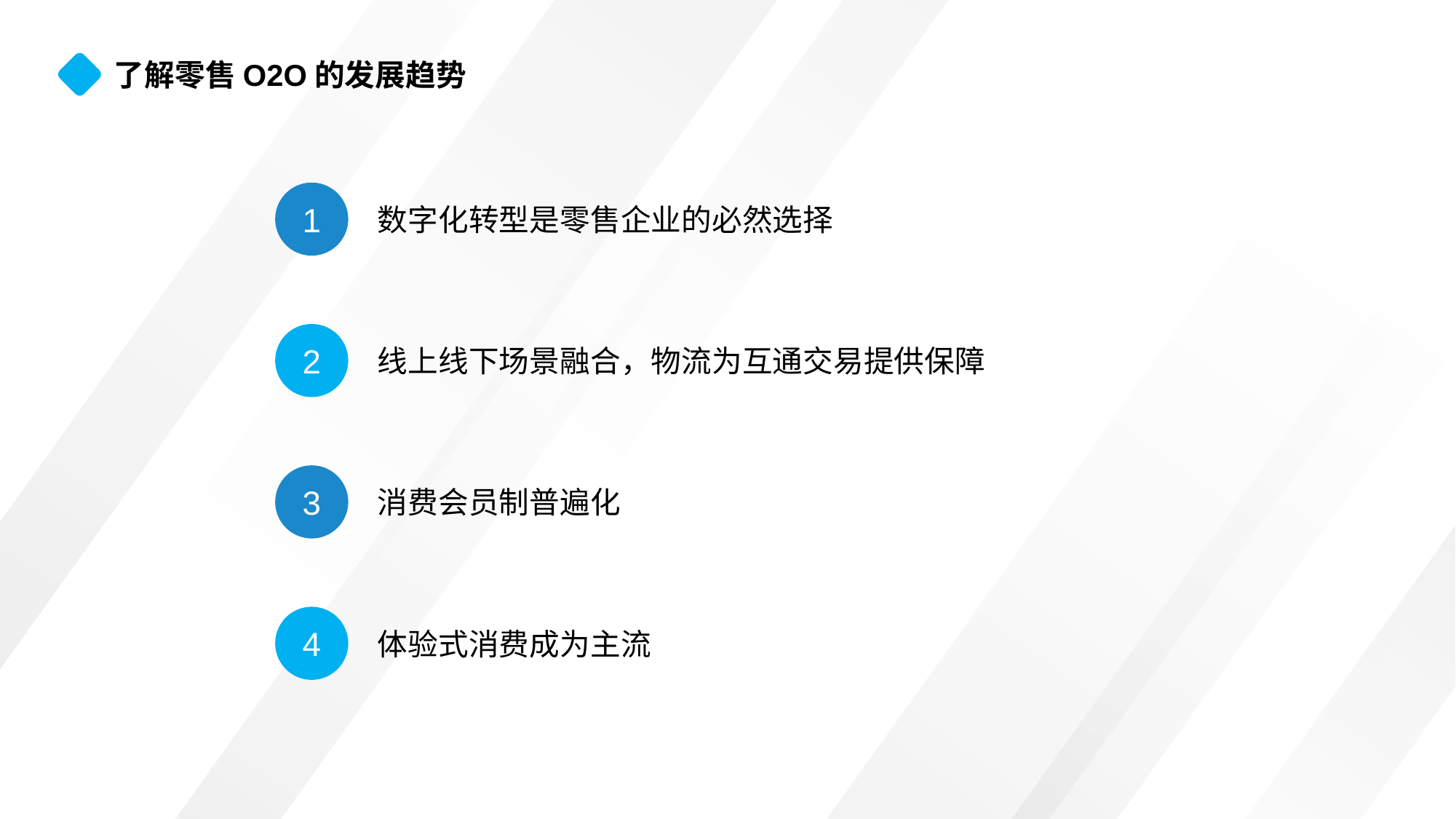

了解零售O2O的发展趋势

1
数字化转型是零售企业的必然选择
2
线上线下场景融合，物流为互通交易提供保障
3
消费会员制普遍化
4
体验式消费成为主流